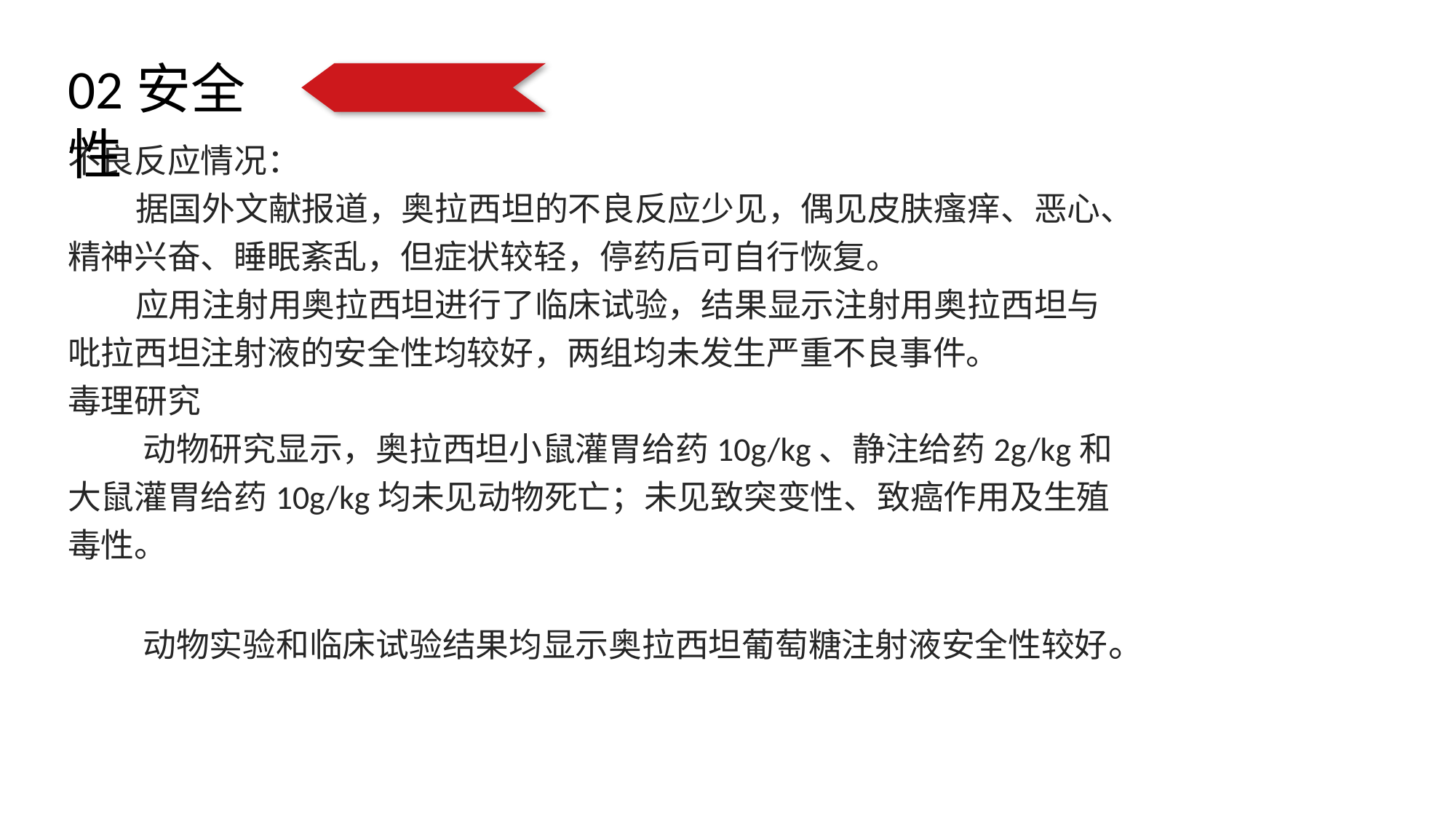

02安全性

不良反应情况：
        据国外文献报道，奥拉西坦的不良反应少见，偶见皮肤瘙痒、恶心、精神兴奋、睡眠紊乱，但症状较轻，停药后可自行恢复。
        应用注射用奥拉西坦进行了临床试验，结果显示注射用奥拉西坦与吡拉西坦注射液的安全性均较好，两组均未发生严重不良事件。
毒理研究
         动物研究显示，奥拉西坦小鼠灌胃给药10g/kg、静注给药2g/kg和大鼠灌胃给药10g/kg均未见动物死亡；未见致突变性、致癌作用及生殖毒性。

         动物实验和临床试验结果均显示奥拉西坦葡萄糖注射液安全性较好。